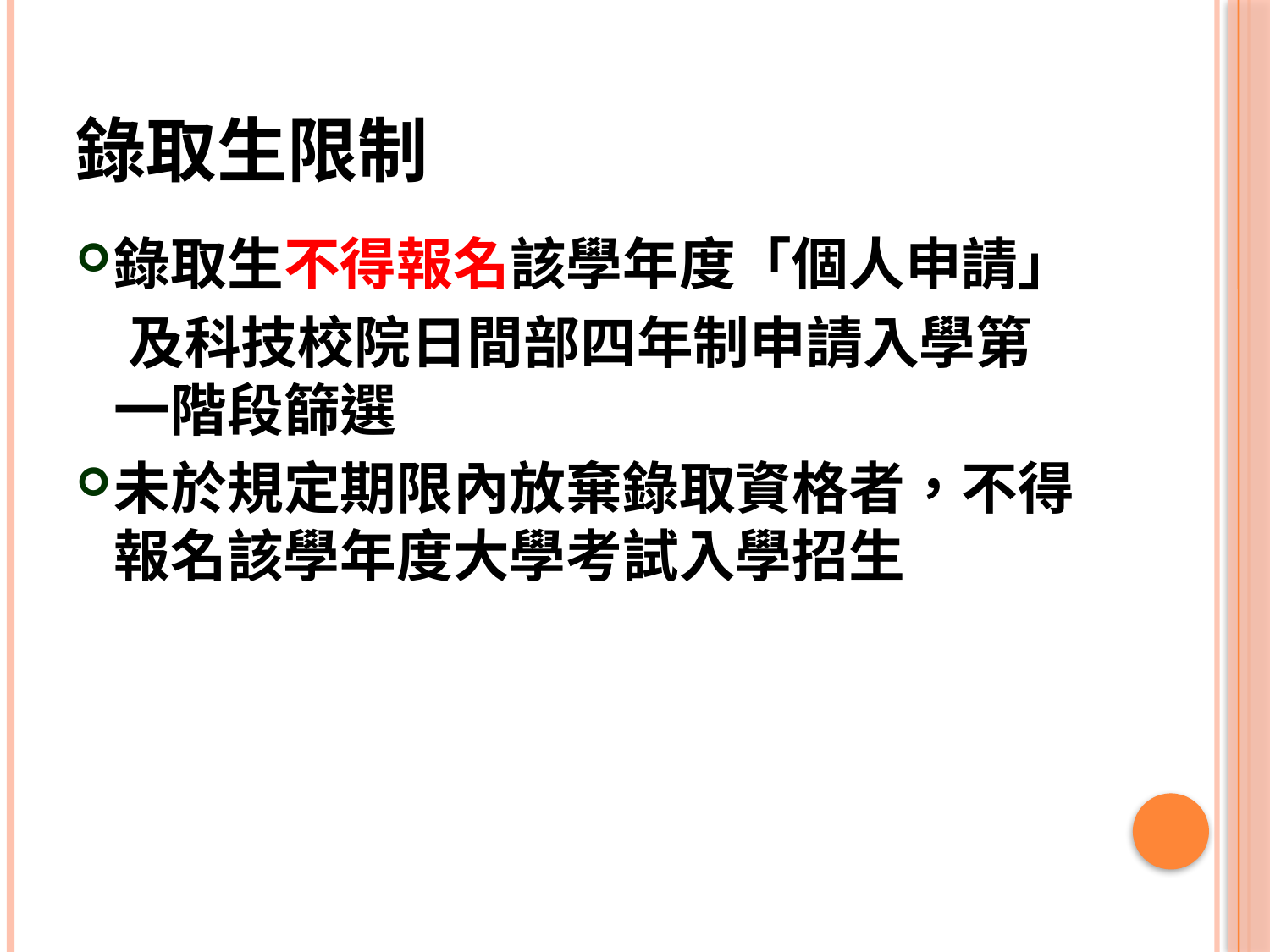

# 錄取生限制
錄取生不得報名該學年度「個人申請」
   及科技校院日間部四年制申請入學第一階段篩選
未於規定期限內放棄錄取資格者，不得報名該學年度大學考試入學招生